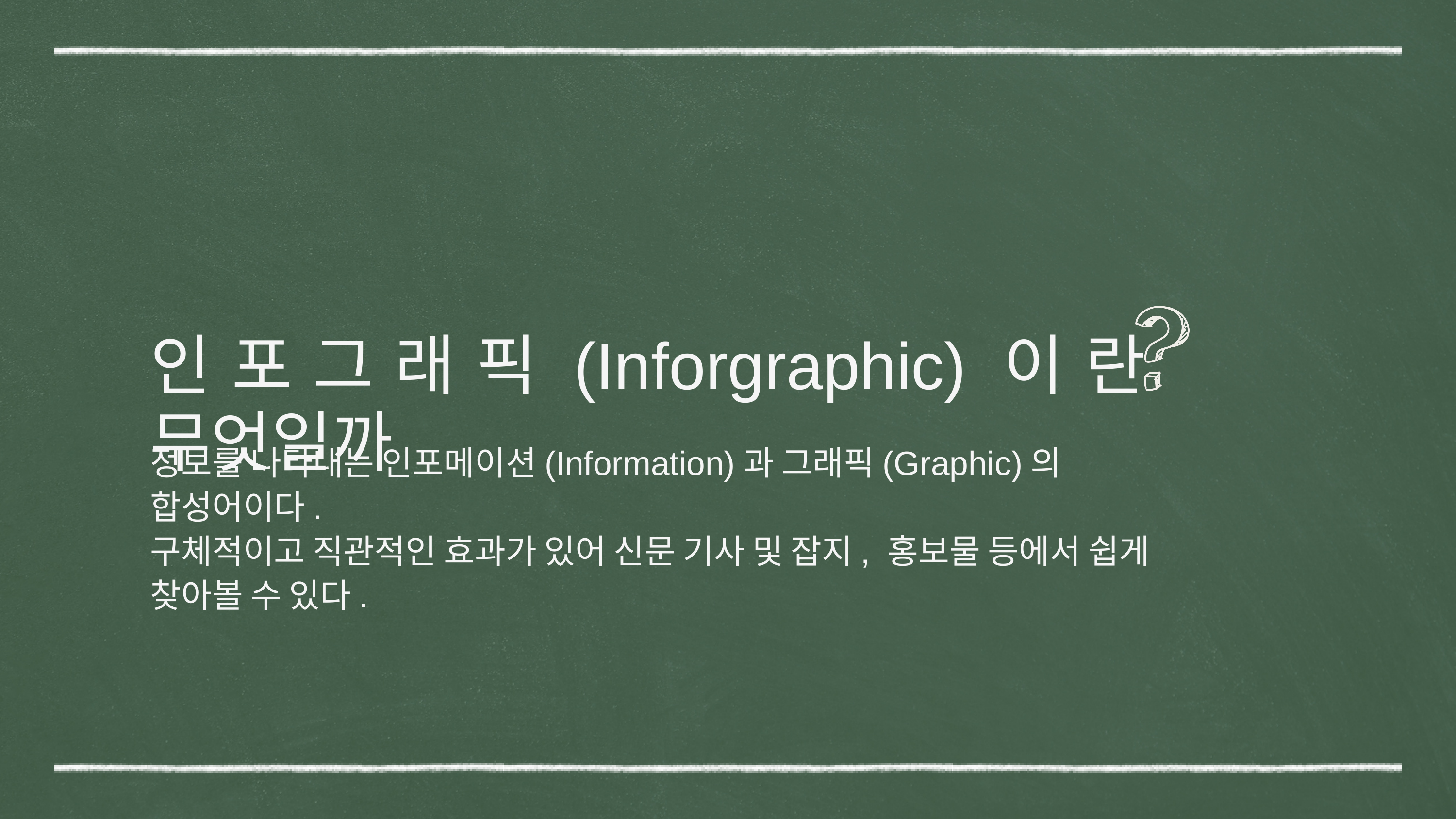

인포그래픽(Inforgraphic)이란 무엇일까
정보를 나타내는 인포메이션(Information)과 그래픽(Graphic)의 합성어이다.
구체적이고 직관적인 효과가 있어 신문 기사 및 잡지, 홍보물 등에서 쉽게 찾아볼 수 있다.